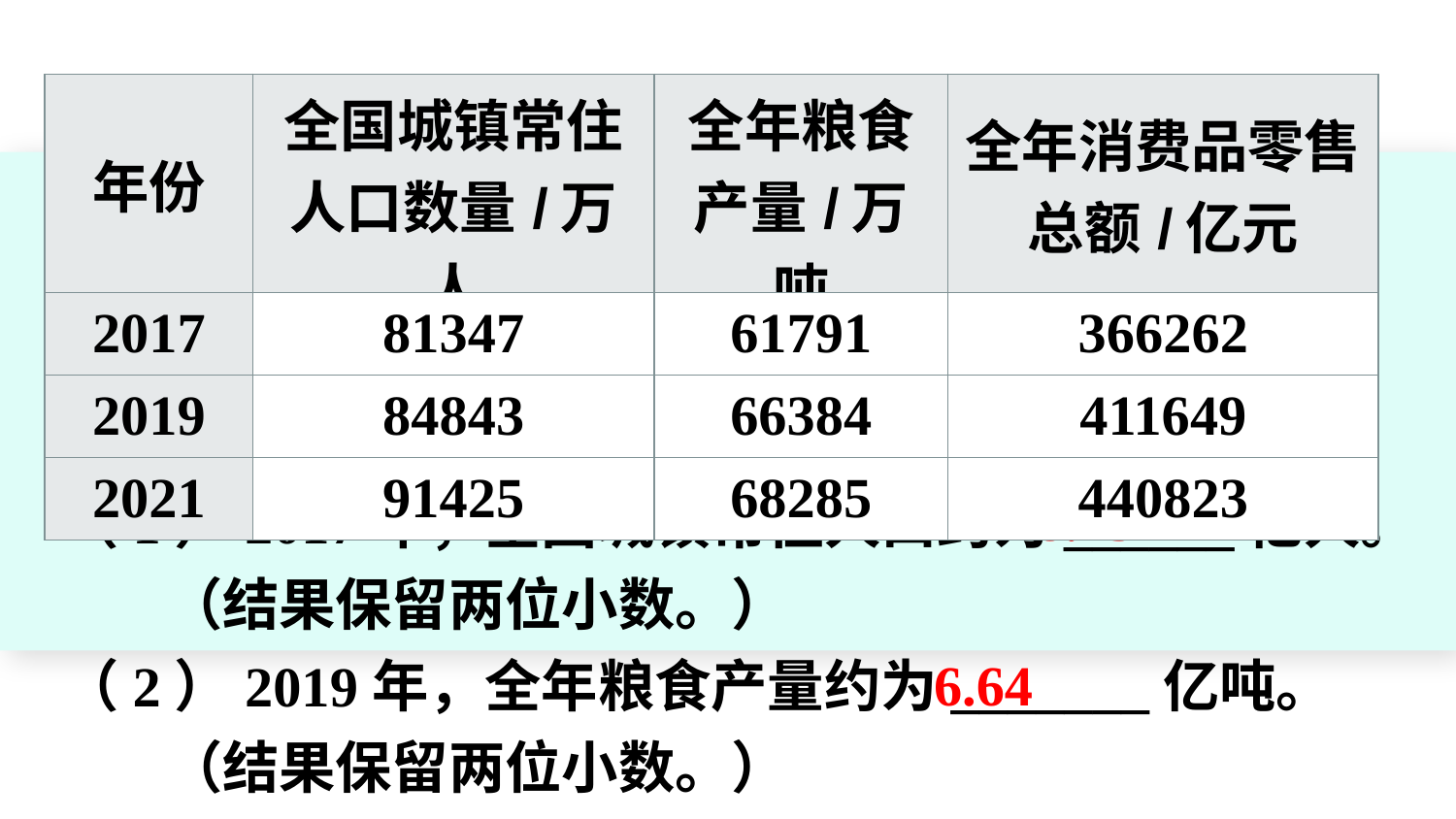

| 年份 | 全国城镇常住 人口数量/万人 | 全年粮食 产量/万吨 | 全年消费品零售 总额/亿元 |
| --- | --- | --- | --- |
| 2017 | 81347 | 61791 | 366262 |
| 2019 | 84843 | 66384 | 411649 |
| 2021 | 91425 | 68285 | 440823 |
8.13
（1）2017年，全国城镇常住人口约为______亿人。
       （结果保留两位小数。）
（2）2019年，全年粮食产量约为_______亿吨。
       （结果保留两位小数。）

6.64